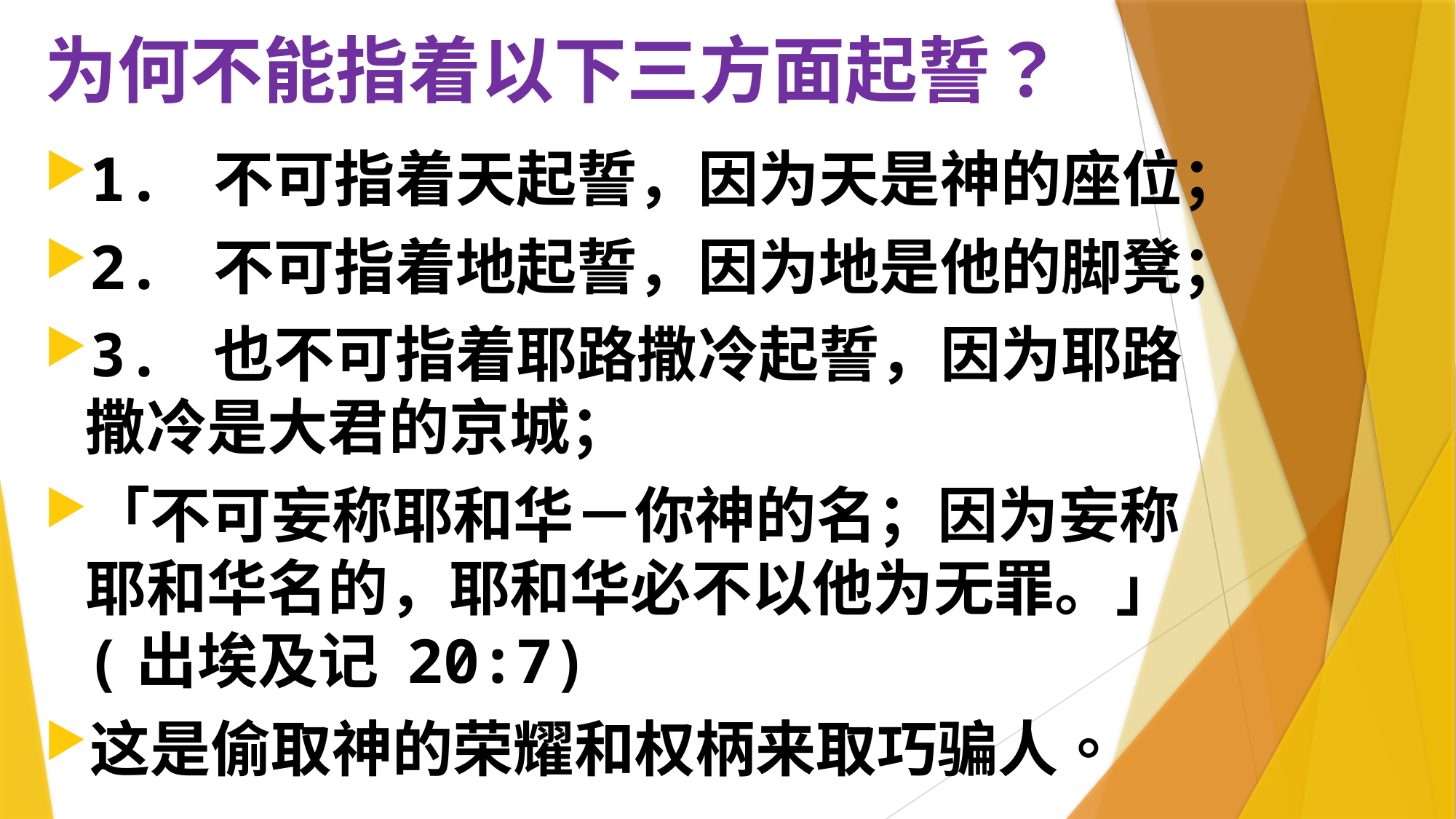

# 为何不能指着以下三方面起誓？
1. 不可指着天起誓，因为天是神的座位；
2. 不可指着地起誓，因为地是他的脚凳；
3. 也不可指着耶路撒冷起誓，因为耶路撒冷是大君的京城；
「不可妄称耶和华－你神的名；因为妄称耶和华名的，耶和华必不以他为无罪。」(出埃及记 20:7)
这是偷取神的荣耀和权柄来取巧骗人。